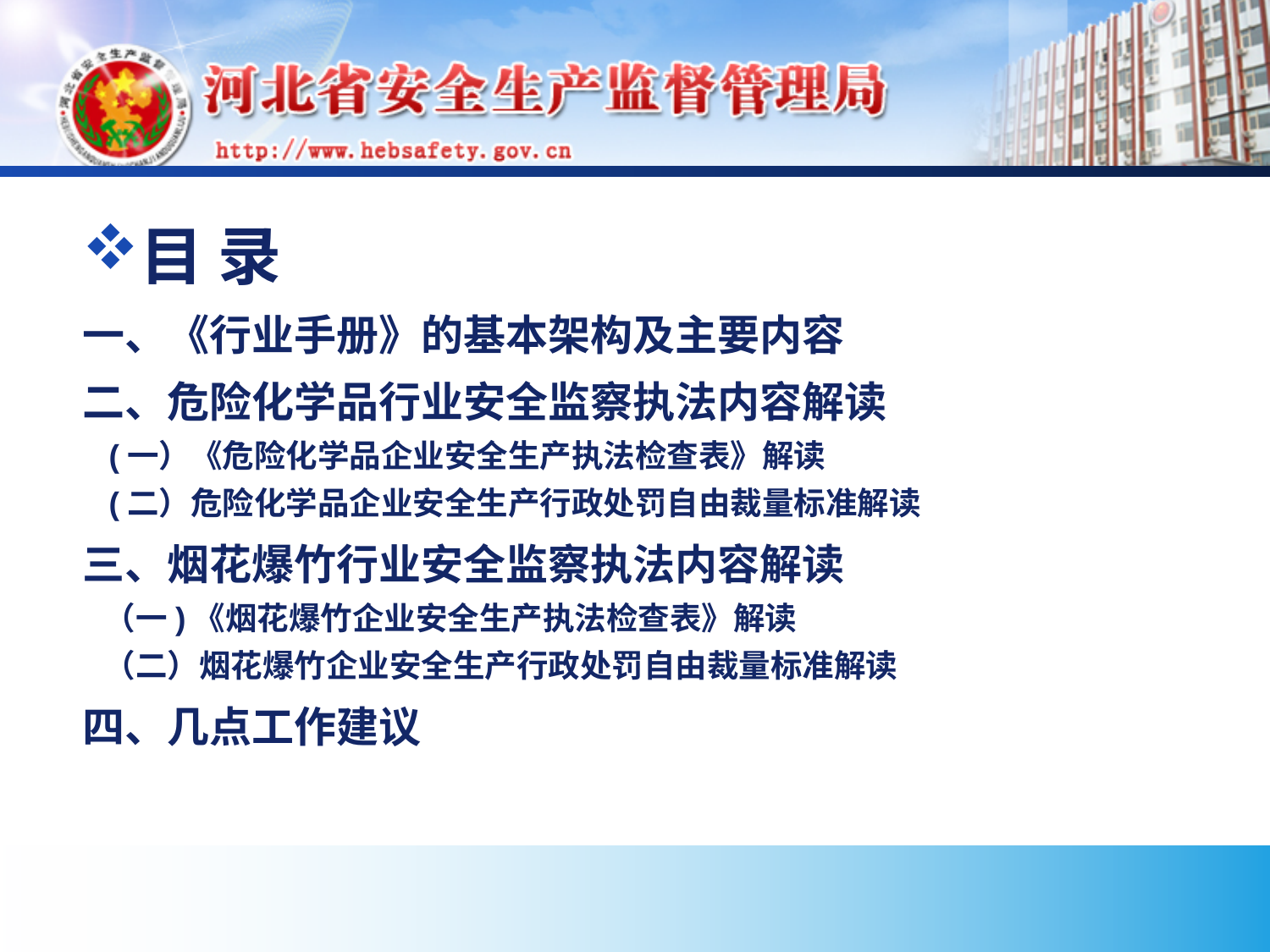

目 录
一、《行业手册》的基本架构及主要内容
二、危险化学品行业安全监察执法内容解读
   (一）《危险化学品企业安全生产执法检查表》解读
   (二）危险化学品企业安全生产行政处罚自由裁量标准解读
三、烟花爆竹行业安全监察执法内容解读
  （一)《烟花爆竹企业安全生产执法检查表》解读
  （二）烟花爆竹企业安全生产行政处罚自由裁量标准解读
四、几点工作建议